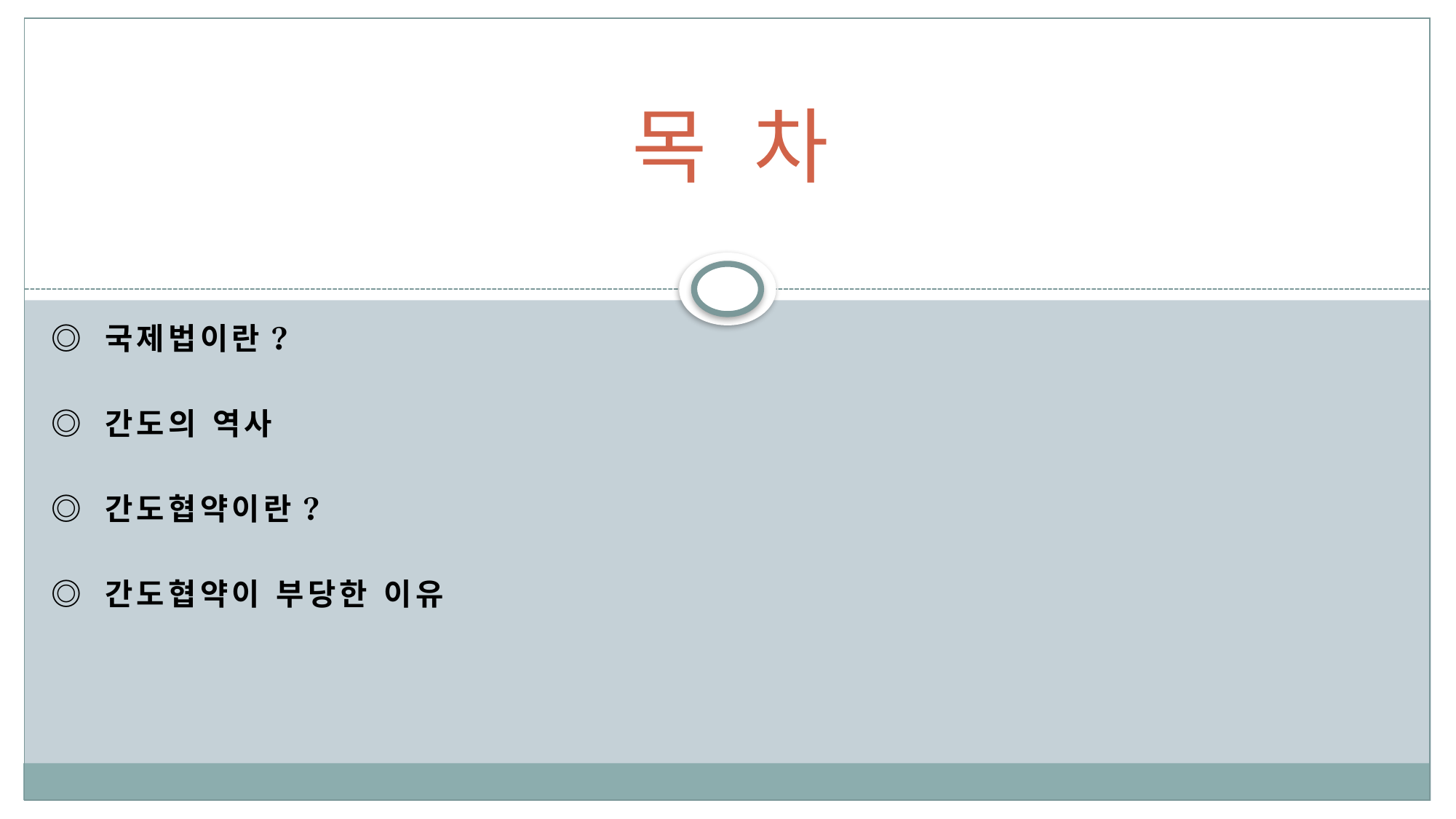

# 목  차
◎ 국제법이란?

◎ 간도의 역사

◎ 간도협약이란?

◎ 간도협약이 부당한 이유